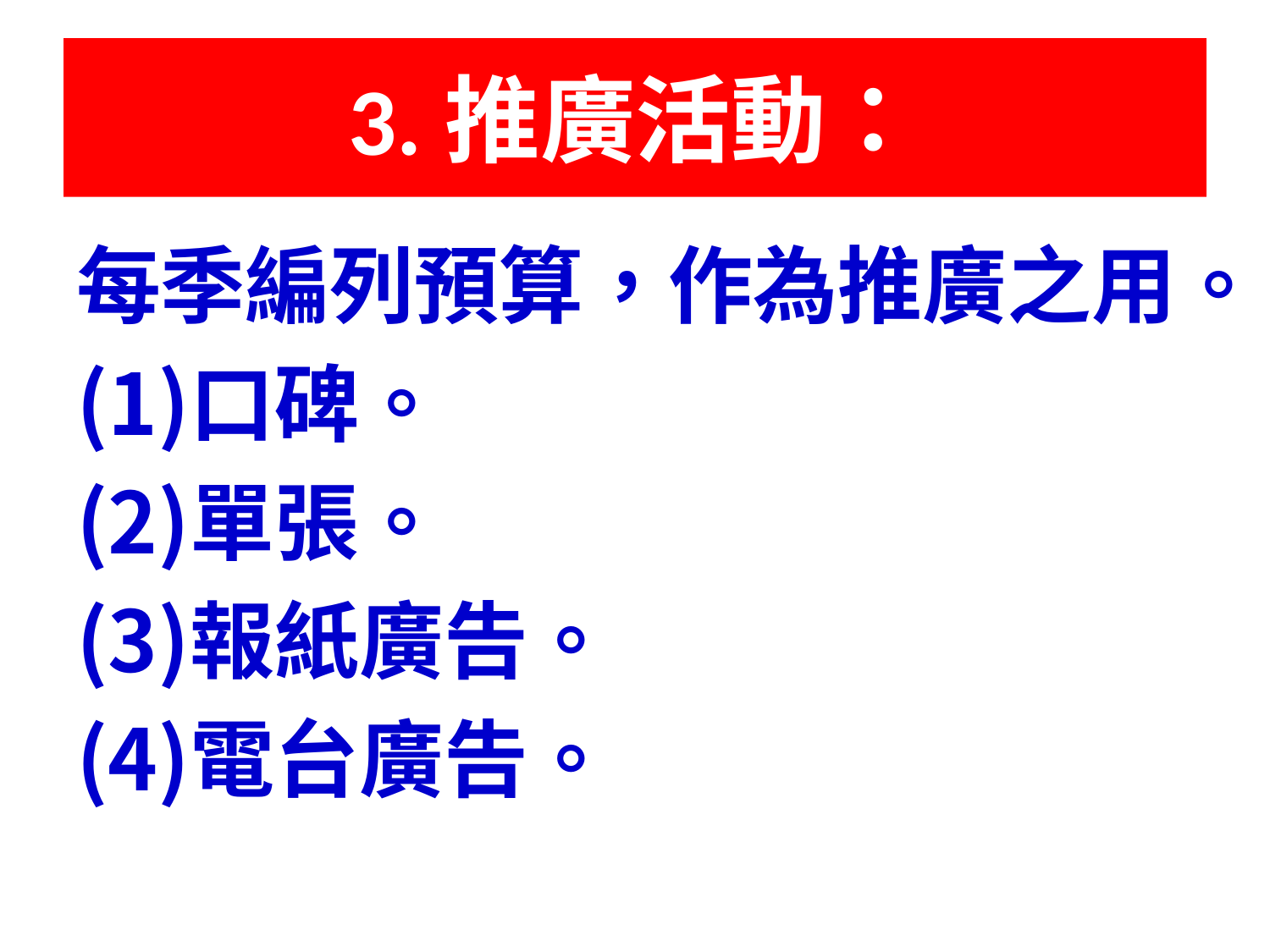

# 3.推廣活動：
每季編列預算，作為推廣之用。
口碑。
單張。
報紙廣告。
電台廣告。